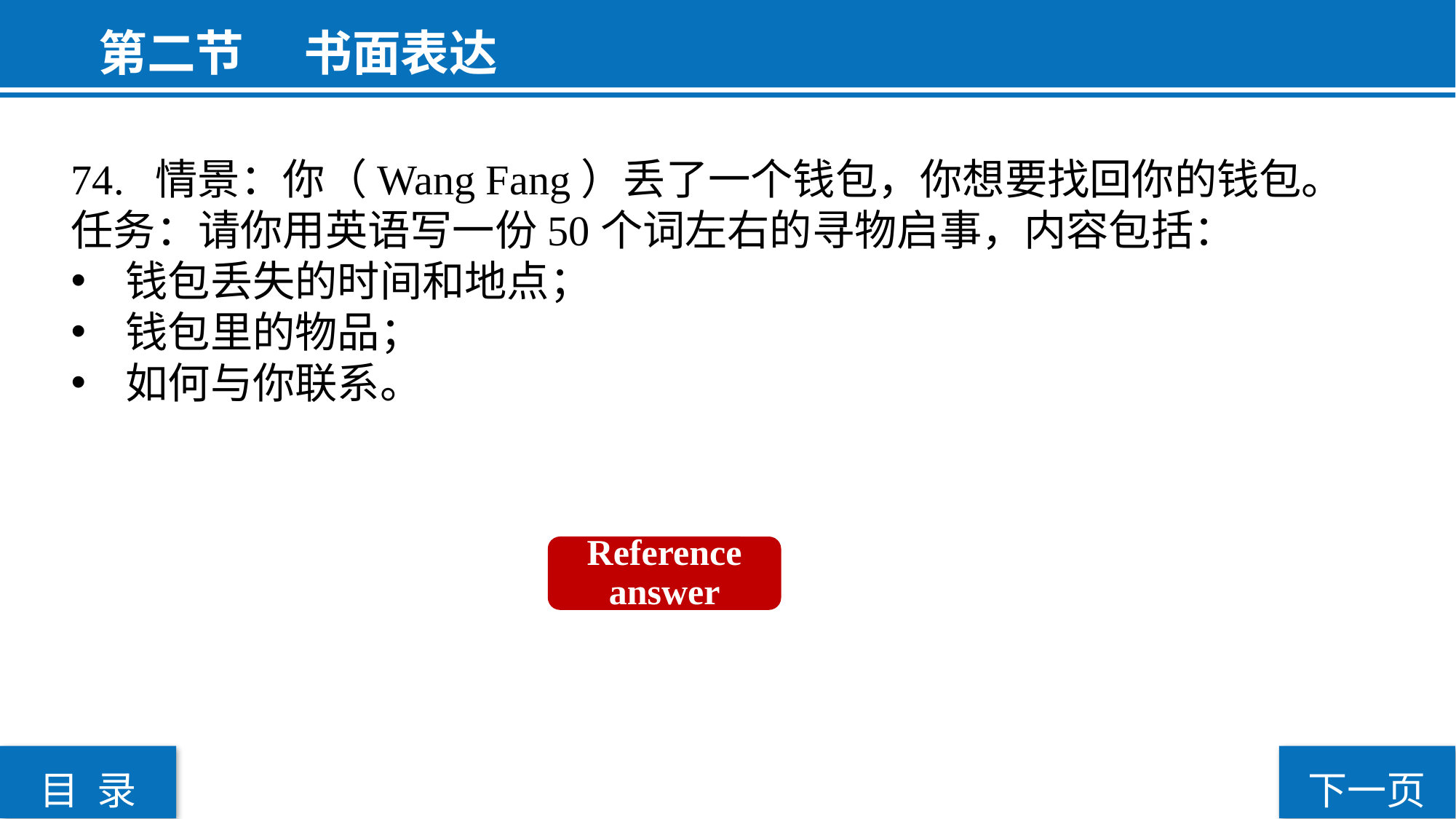

第二节  书面表达
74.  情景：你（Wang Fang）丢了一个钱包，你想要找回你的钱包。
任务：请你用英语写一份50个词左右的寻物启事，内容包括：
钱包丢失的时间和地点；
钱包里的物品；
如何与你联系。
Reference answer